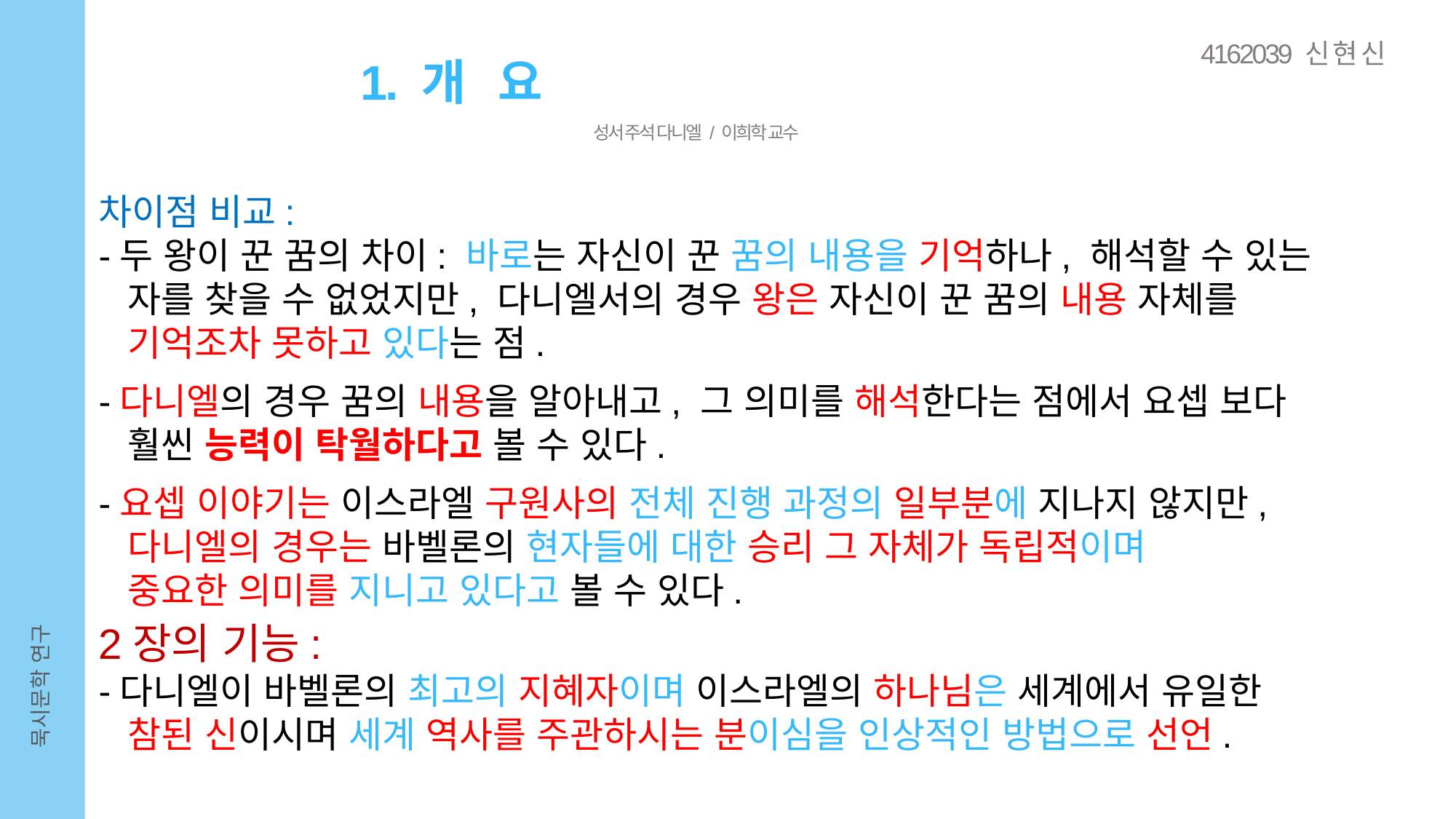

4162039 신 현 신
1. 개   요
성서 주석 다니엘 / 이희학 교수

차이점 비교:
-두 왕이 꾼 꿈의 차이: 바로는 자신이 꾼 꿈의 내용을 기억하나, 해석할 수 있는
  자를 찾을 수 없었지만, 다니엘서의 경우 왕은 자신이 꾼 꿈의 내용 자체를
  기억조차 못하고 있다는 점.

-다니엘의 경우 꿈의 내용을 알아내고, 그 의미를 해석한다는 점에서 요셉 보다
  훨씬 능력이 탁월하다고 볼 수 있다.

-요셉 이야기는 이스라엘 구원사의 전체 진행 과정의 일부분에 지나지 않지만,
  다니엘의 경우는 바벨론의 현자들에 대한 승리 그 자체가 독립적이며
  중요한 의미를 지니고 있다고 볼 수 있다.

2장의 기능:
-다니엘이 바벨론의 최고의 지혜자이며 이스라엘의 하나님은 세계에서 유일한
  참된 신이시며 세계 역사를 주관하시는 분이심을 인상적인 방법으로 선언.
묵시문학 연구